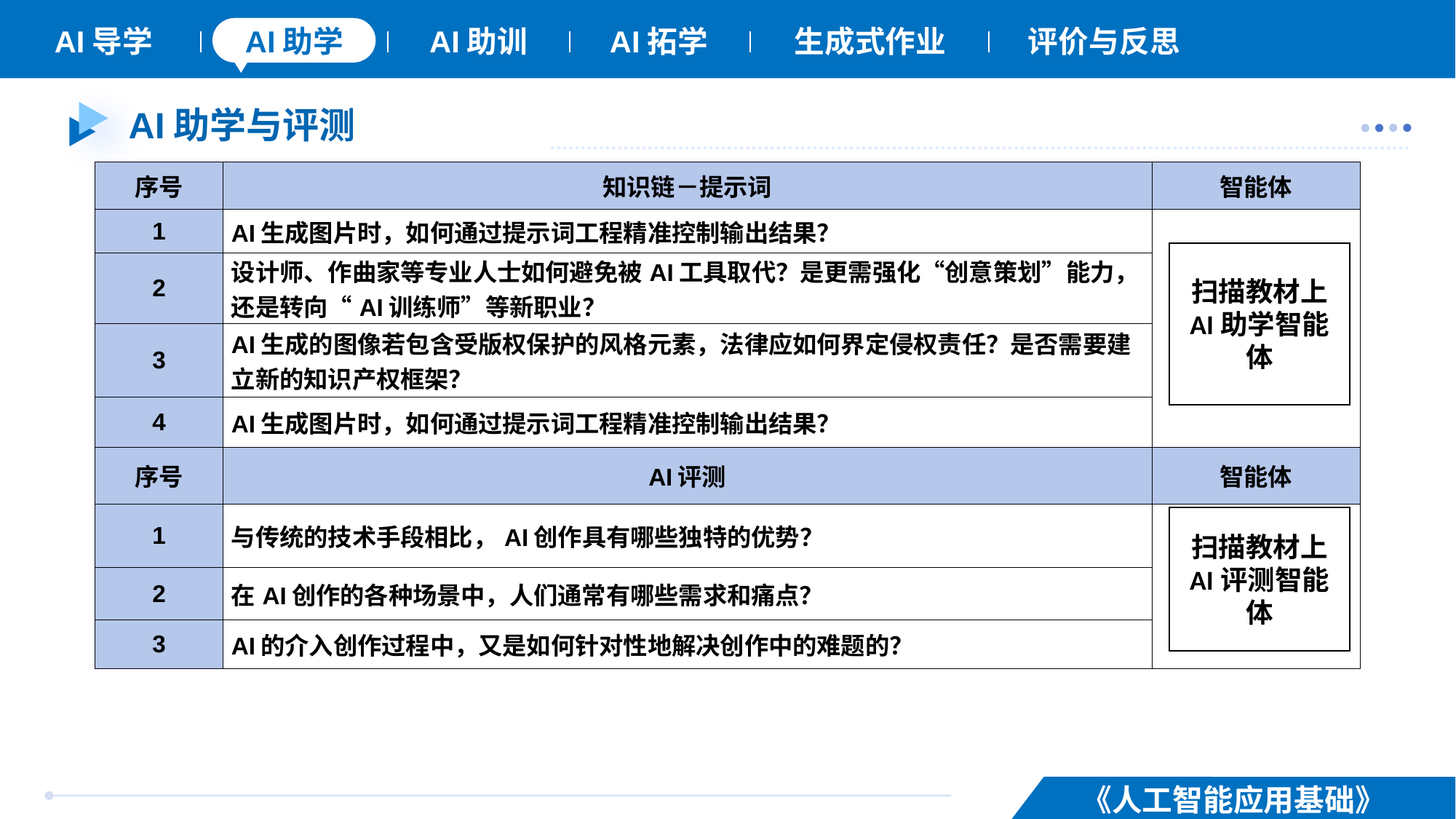

# AI助学与评测
| 序号 | 知识链－提示词 | 智能体 |
| --- | --- | --- |
| 1 | AI生成图片时，如何通过提示词工程精准控制输出结果？ |  |
| 2 | 设计师、作曲家等专业人士如何避免被AI工具取代？是更需强化“创意策划”能力，还是转向“AI训练师”等新职业？ |  |
| 3 | AI生成的图像若包含受版权保护的风格元素，法律应如何界定侵权责任？是否需要建立新的知识产权框架？ |  |
| 4 | AI生成图片时，如何通过提示词工程精准控制输出结果？ |  |
| 序号 | AI评测 | 智能体 |
| 1 | 与传统的技术手段相比，AI创作具有哪些独特的优势？ |  |
| 2 | 在AI创作的各种场景中，人们通常有哪些需求和痛点？ |  |
| 3 | AI的介入创作过程中，又是如何针对性地解决创作中的难题的？ |  |
扫描教材上
AI助学智能体
扫描教材上
AI评测智能体